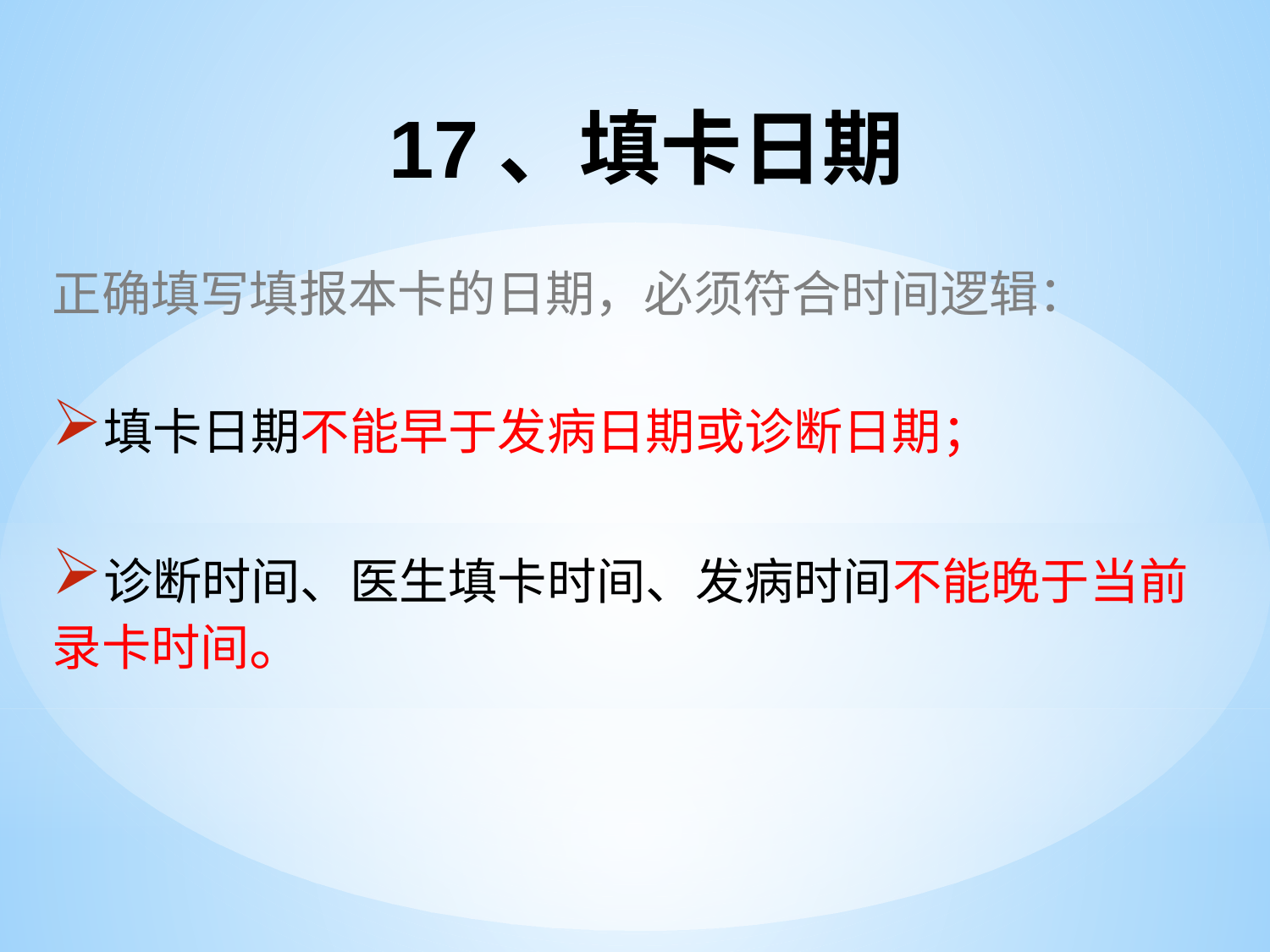

17、填卡日期
正确填写填报本卡的日期，必须符合时间逻辑：

填卡日期不能早于发病日期或诊断日期；

诊断时间、医生填卡时间、发病时间不能晚于当前录卡时间。